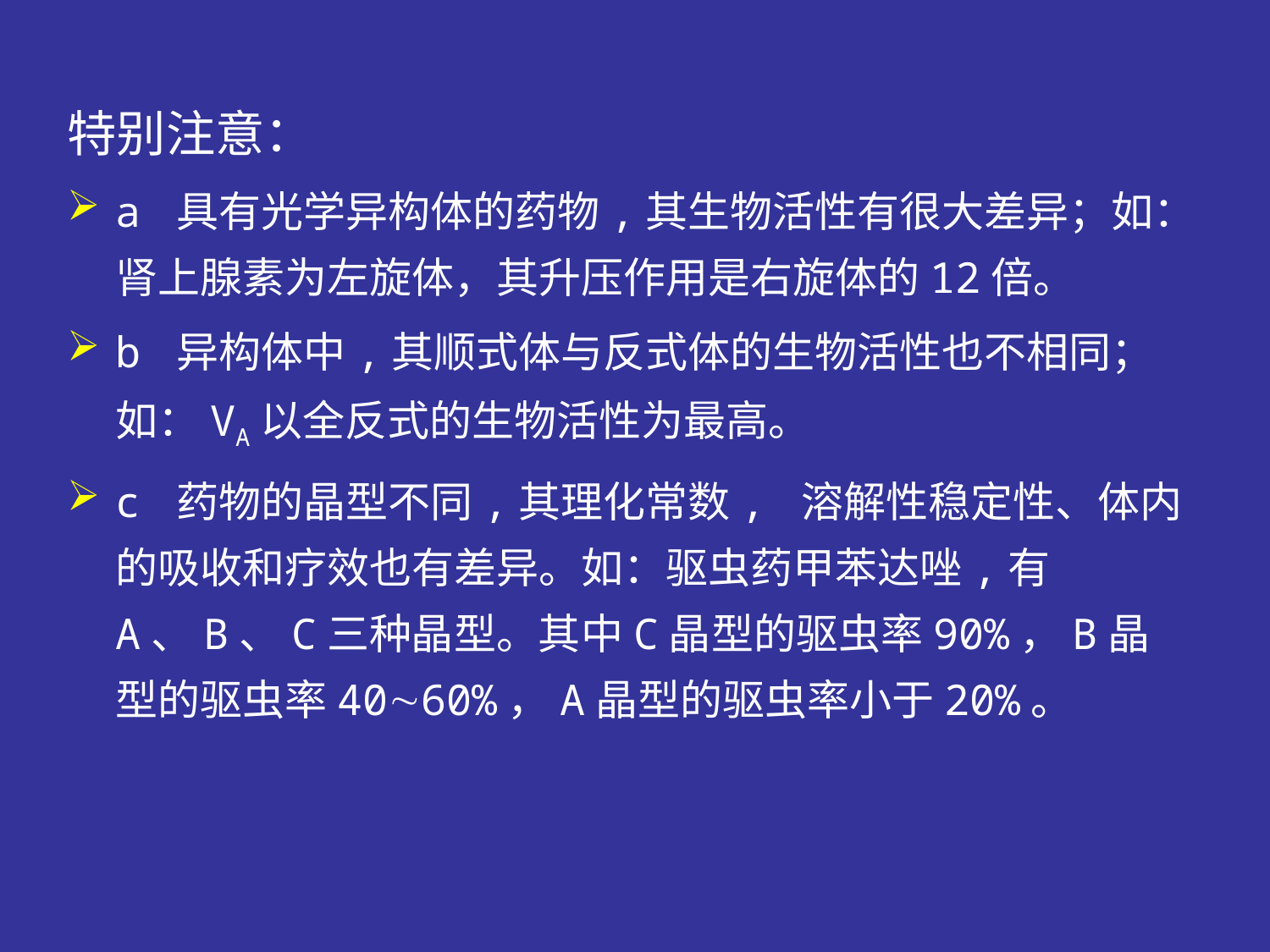

特别注意：
a 具有光学异构体的药物,其生物活性有很大差异；如：肾上腺素为左旋体，其升压作用是右旋体的12倍。
b 异构体中,其顺式体与反式体的生物活性也不相同；如：VA以全反式的生物活性为最高。
c 药物的晶型不同,其理化常数, 溶解性稳定性、体内的吸收和疗效也有差异。如：驱虫药甲苯达唑,有A、B、C三种晶型。其中C晶型的驱虫率90%，B晶型的驱虫率40∼60%，A晶型的驱虫率小于20%。